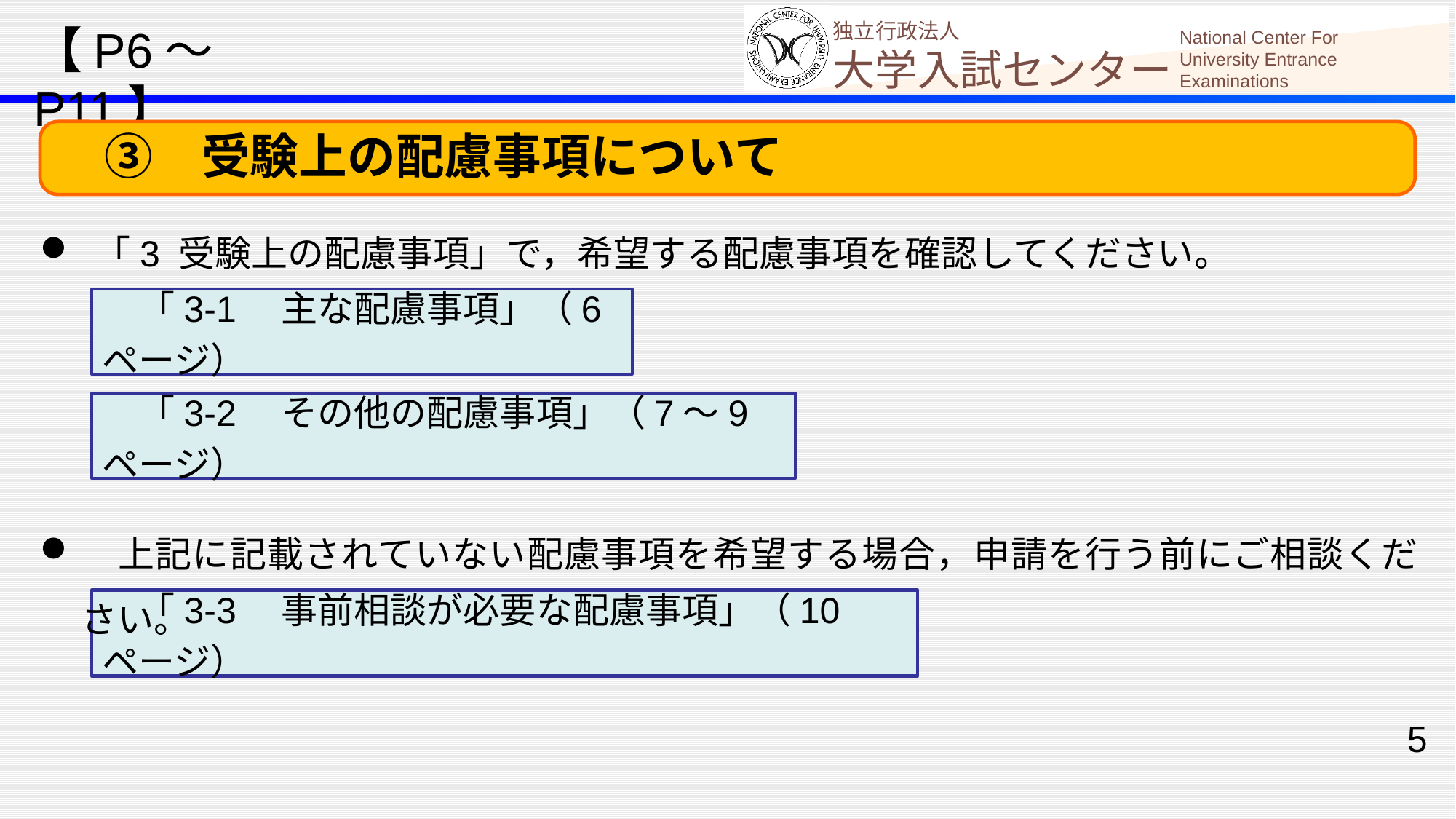

【P6～P11】
　③　受験上の配慮事項について
「3 受験上の配慮事項」で，希望する配慮事項を確認してください。
　「3-1　主な配慮事項」（6ページ）
　「3-2　その他の配慮事項」（7～9ページ）
　上記に記載されていない配慮事項を希望する場合，申請を行う前にご相談ください。
　「3-3　事前相談が必要な配慮事項」（10ページ）
5